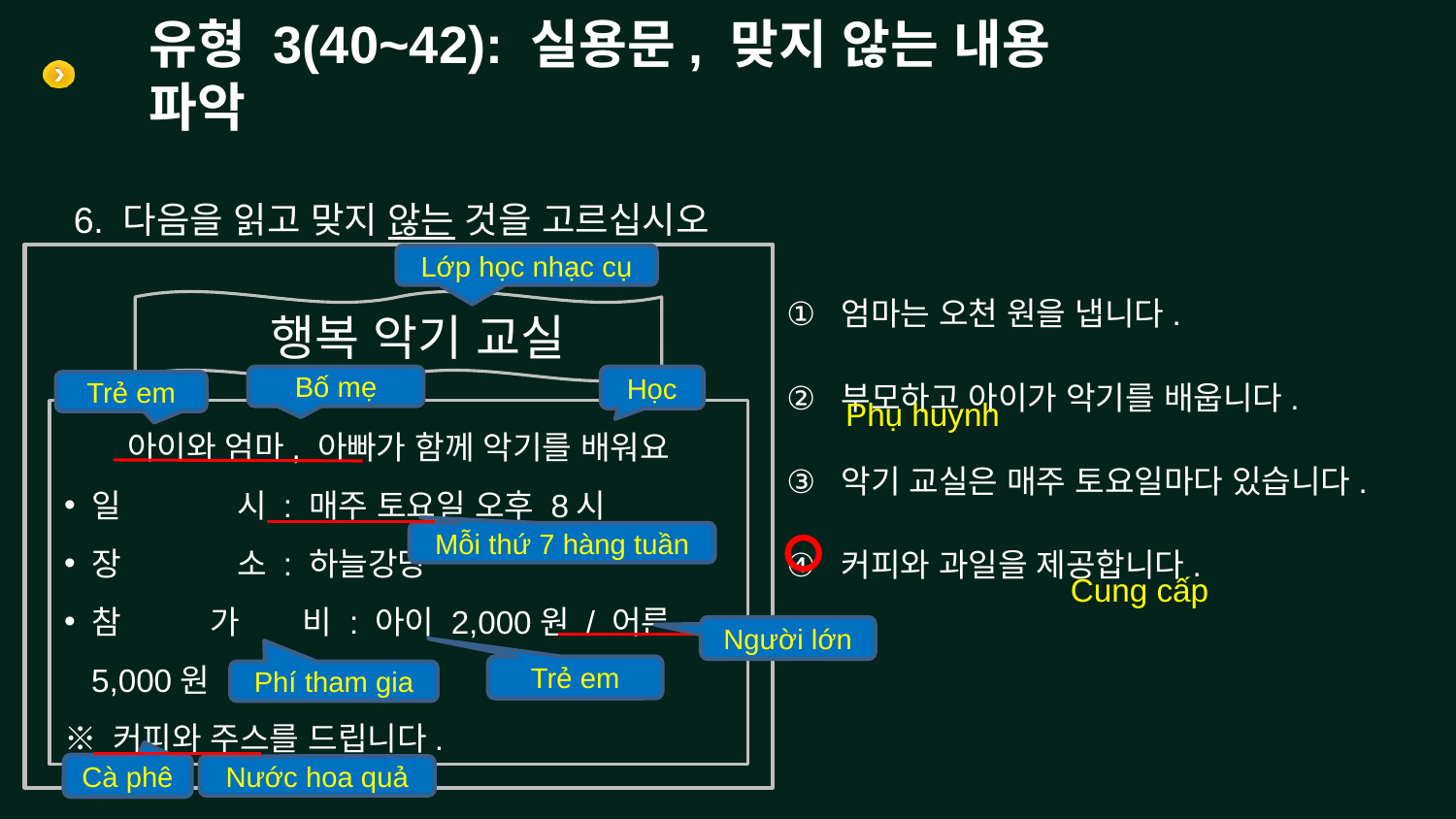

# 유형 3(40~42): 실용문, 맞지 않는 내용 파악

6. 다음을 읽고 맞지 않는 것을 고르십시오

  행복 악기 교실
아이와 엄마, 아빠가 함께 악기를 배워요
일	시 : 매주 토요일 오후 8시
장	소 : 하늘강당
참          가       비 : 아이 2,000원 / 어른 5,000원
※ 커피와 주스를 드립니다.
Lớp học nhạc cụ
엄마는 오천 원을 냅니다.
부모하고 아이가 악기를 배웁니다.
악기 교실은 매주 토요일마다 있습니다.
커피와 과일을 제공합니다.
Bố mẹ
Học
Trẻ em
Phụ huynh
Mỗi thứ 7 hàng tuần

Cung cấp
Người lớn
Trẻ em
Phí tham gia
Cà phê
Nước hoa quả